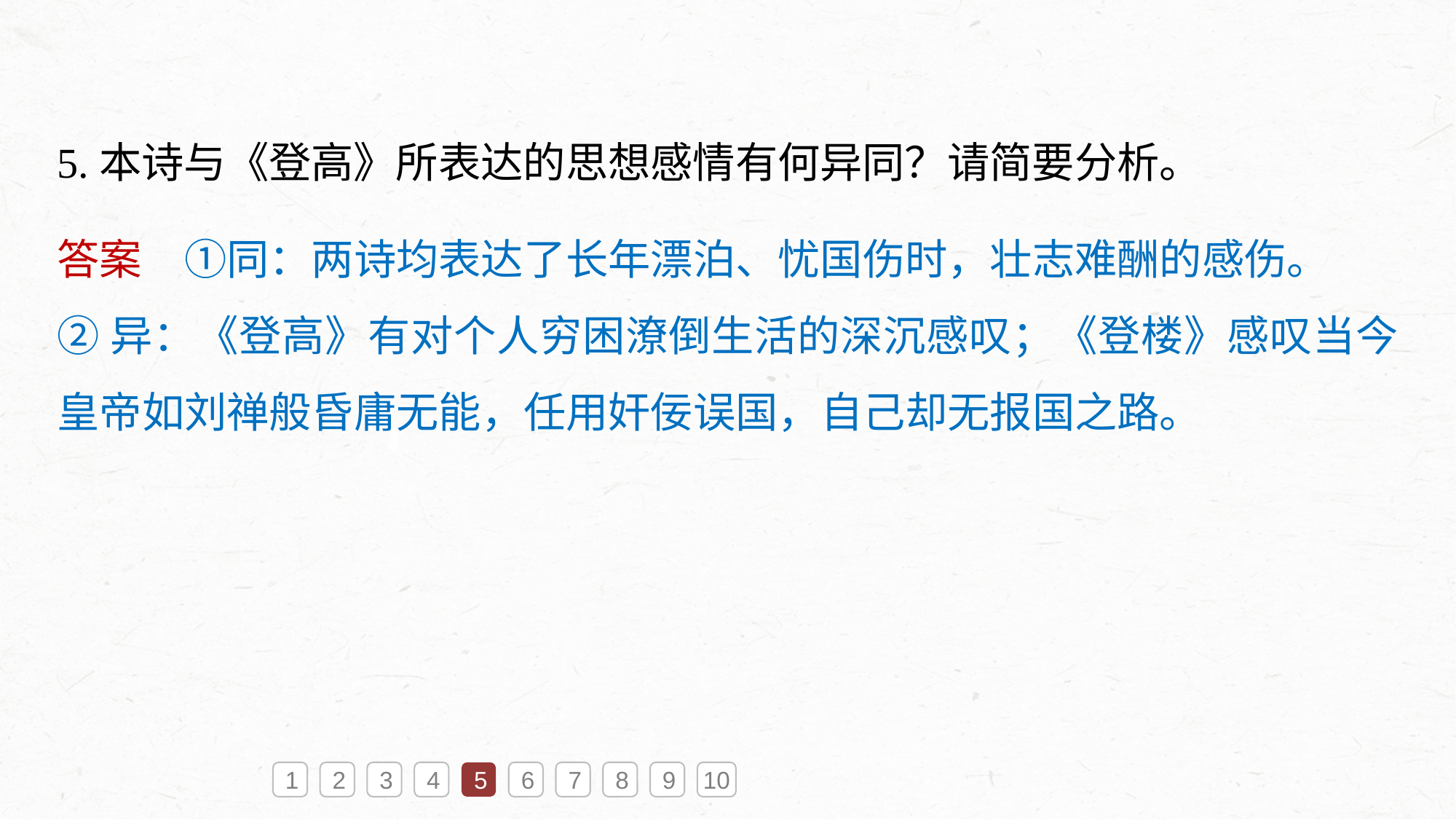

5.本诗与《登高》所表达的思想感情有何异同？请简要分析。
答案　①同：两诗均表达了长年漂泊、忧国伤时，壮志难酬的感伤。
②异：《登高》有对个人穷困潦倒生活的深沉感叹；《登楼》感叹当今皇帝如刘禅般昏庸无能，任用奸佞误国，自己却无报国之路。
1
2
3
4
5
6
7
8
9
10